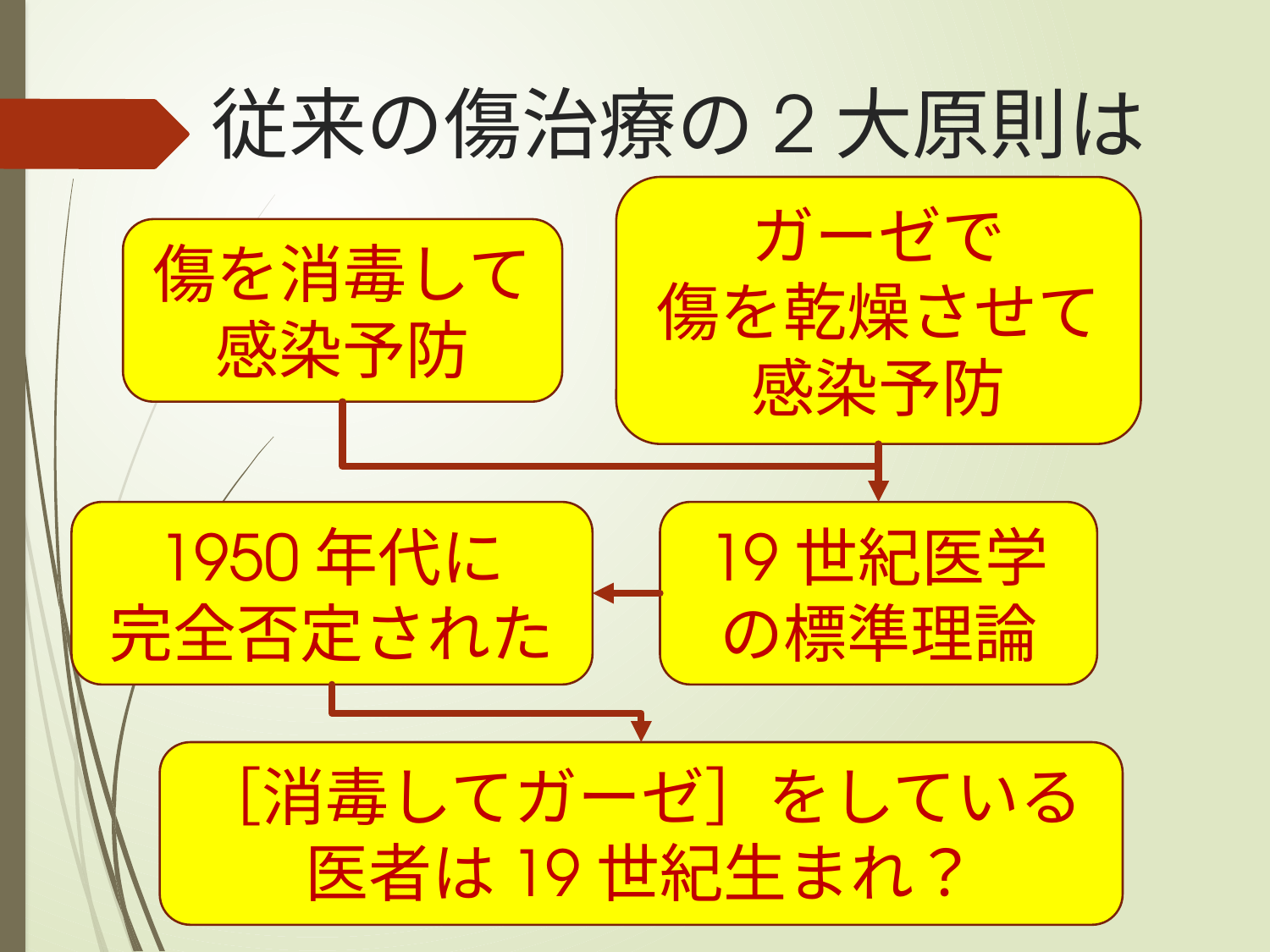

# 従来の傷治療の2大原則は
ガーゼで
傷を乾燥させて感染予防
傷を消毒して感染予防
19世紀医学の標準理論
1950年代に
完全否定された
［消毒してガーゼ］をしている
医者は19世紀生まれ？